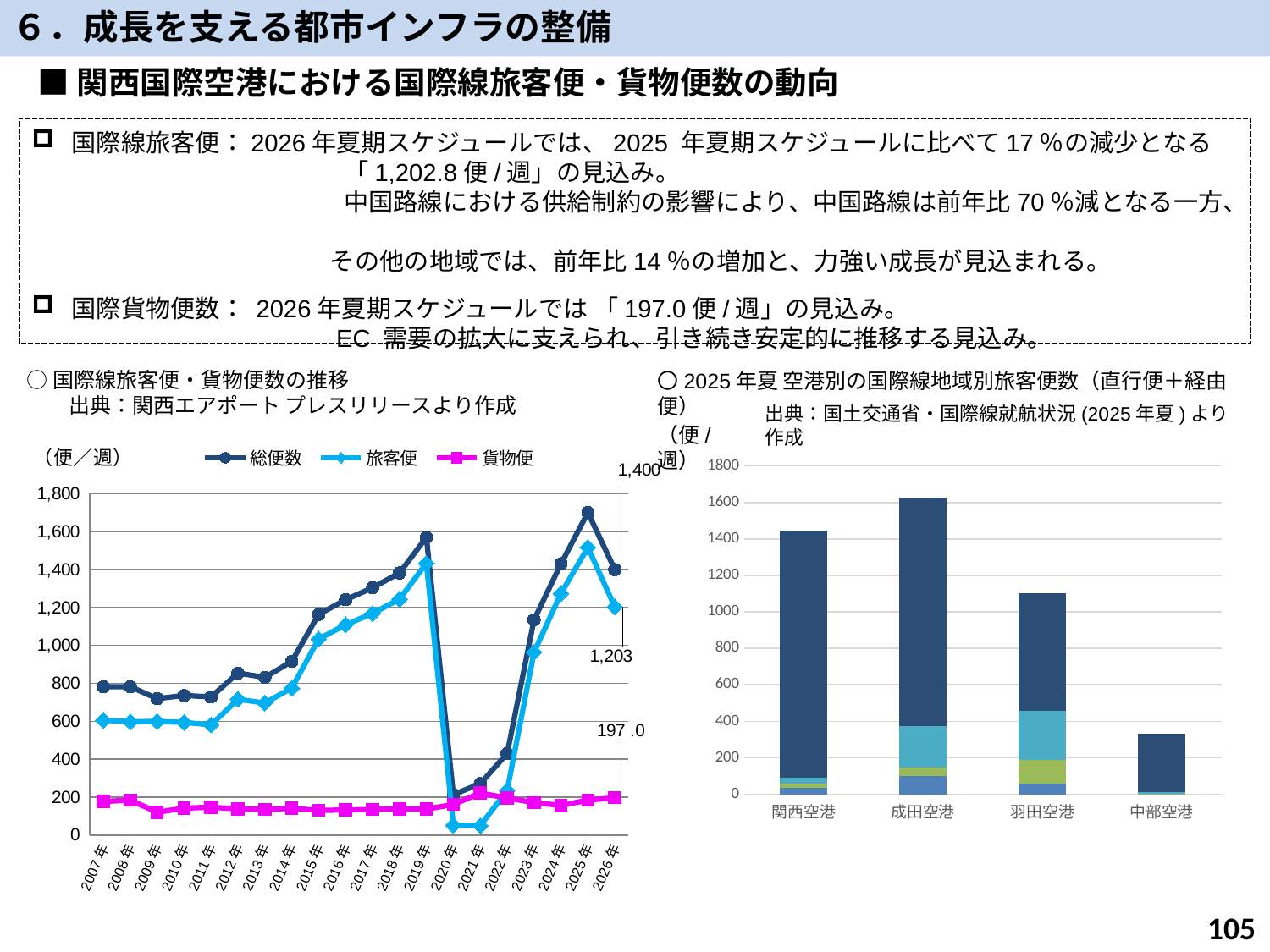

６．成長を支える都市インフラの整備
■関西国際空港における国際線旅客便・貨物便数の動向

国際線旅客便：2026年夏期スケジュールでは、2025 年夏期スケジュールに比べて17％の減少となる
　　　　　　　　　　　「1,202.8便/週」の見込み。
　　　　　　　　　　　中国路線における供給制約の影響により、中国路線は前年比70％減となる一方、
 　　　　　　　　　　 その他の地域では、前年比14％の増加と、力強い成長が見込まれる。
国際貨物便数： 2026年夏期スケジュールでは 「197.0便/週」の見込み。
　　　　　　　　　　  EC 需要の拡大に支えられ、引き続き安定的に推移する見込み。
○国際線旅客便・貨物便数の推移
　　出典：関西エアポート プレスリリースより作成
〇2025年夏 空港別の国際線地域別旅客便数（直行便＋経由便）
出典：国土交通省・国際線就航状況(2025年夏)より作成

### Chart

| Category | 総便数 | 旅客便 | 貨物便 |
|---|---|---|---|
| 2007年 | 782.0 | 605.0 | 177.0 |
| 2008年 | 782.0 | 598.0 | 184.0 |
| 2009年 | 719.0 | 599.0 | 120.0 |
| 2010年 | 736.0 | 594.0 | 142.0 |
| 2011年 | 728.0 | 581.0 | 147.0 |
| 2012年 | 854.0 | 716.0 | 138.0 |
| 2013年 | 831.0 | 696.0 | 135.0 |
| 2014年 | 916.0 | 775.0 | 141.0 |
| 2015年 | 1164.0 | 1034.0 | 130.0 |
| 2016年 | 1241.0 | 1109.0 | 132.0 |
| 2017年 | 1304.0 | 1169.0 | 135.0 |
| 2018年 | 1382.0 | 1244.0 | 138.0 |
| 2019年 | 1570.0 | 1433.0 | 137.0 |
| 2020年 | 213.0 | 52.0 | 161.0 |
| 2021年 | 271.0 | 49.5 | 221.5 |
| 2022年 | 429.5 | 234.5 | 195.0 |
| 2023年 | 1135.0 | 964.0 | 171.0 |
| 2024年 | 1430.0 | 1274.0 | 156.0 |
| 2025年 | 1701.0 | 1517.0 | 184.0 |
| 2026年 | 1399.8 | 1202.8 | 197.0 |
（便/週）

### Chart

| Category | その他 | 欧州 | 北米 | アジア |
|---|---|---|---|---|
| 関西空港 | 36.0 | 20.0 | 35.0 | 1355.5 |
| 成田空港 | 101.5 | 44.0 | 229.0 | 1253.5 |
| 羽田空港 | 59.0 | 131.0 | 266.0 | 645.5 |
| 中部空港 | 0.0 | 2.0 | 9.0 | 320.5 |
105